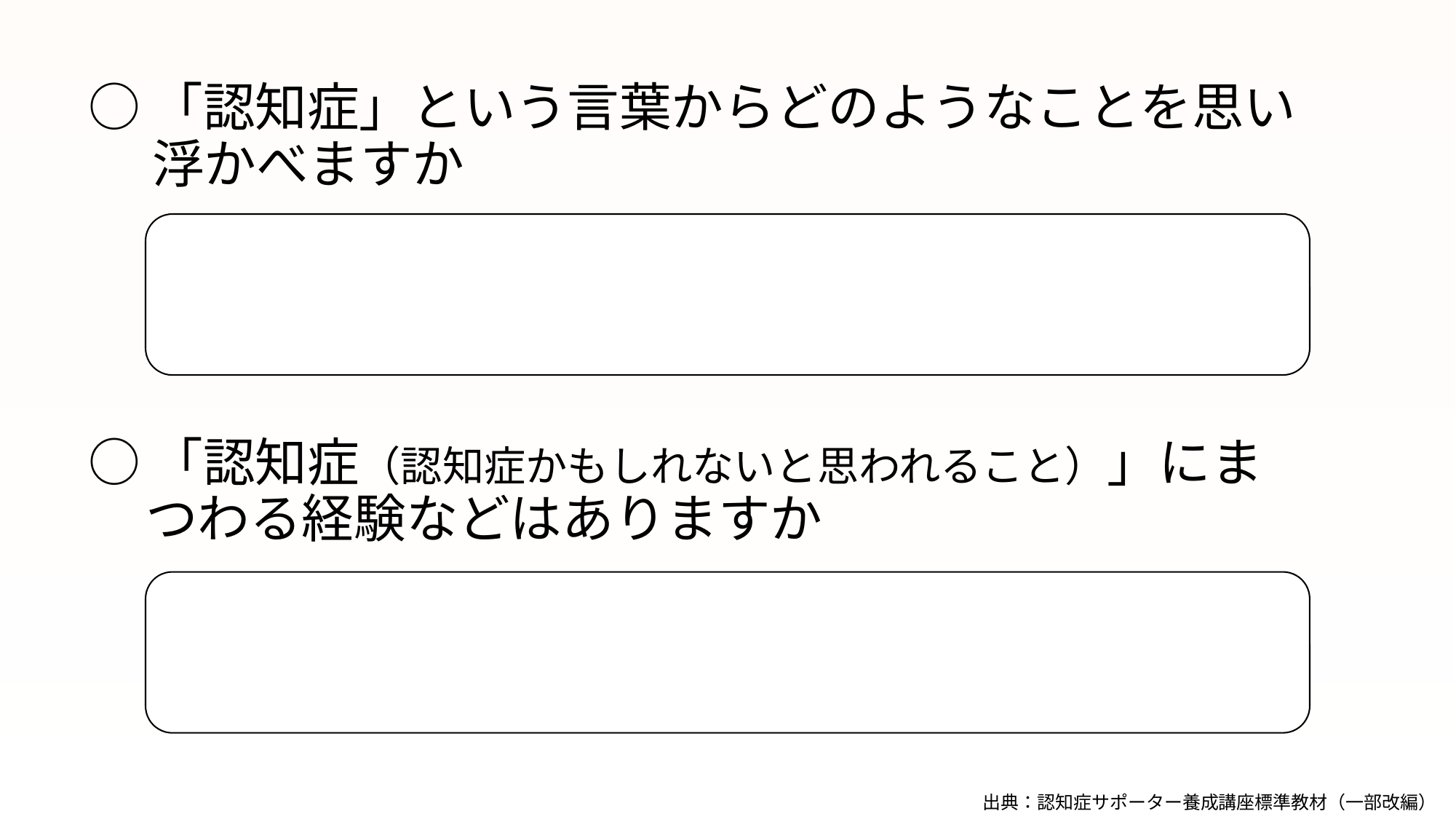

# ○「認知症」という言葉からどのようなことを思い 　浮かべますか

○「認知症（認知症かもしれないと思われること）」にま
    つわる経験などはありますか

出典：認知症サポーター養成講座標準教材（一部改編）